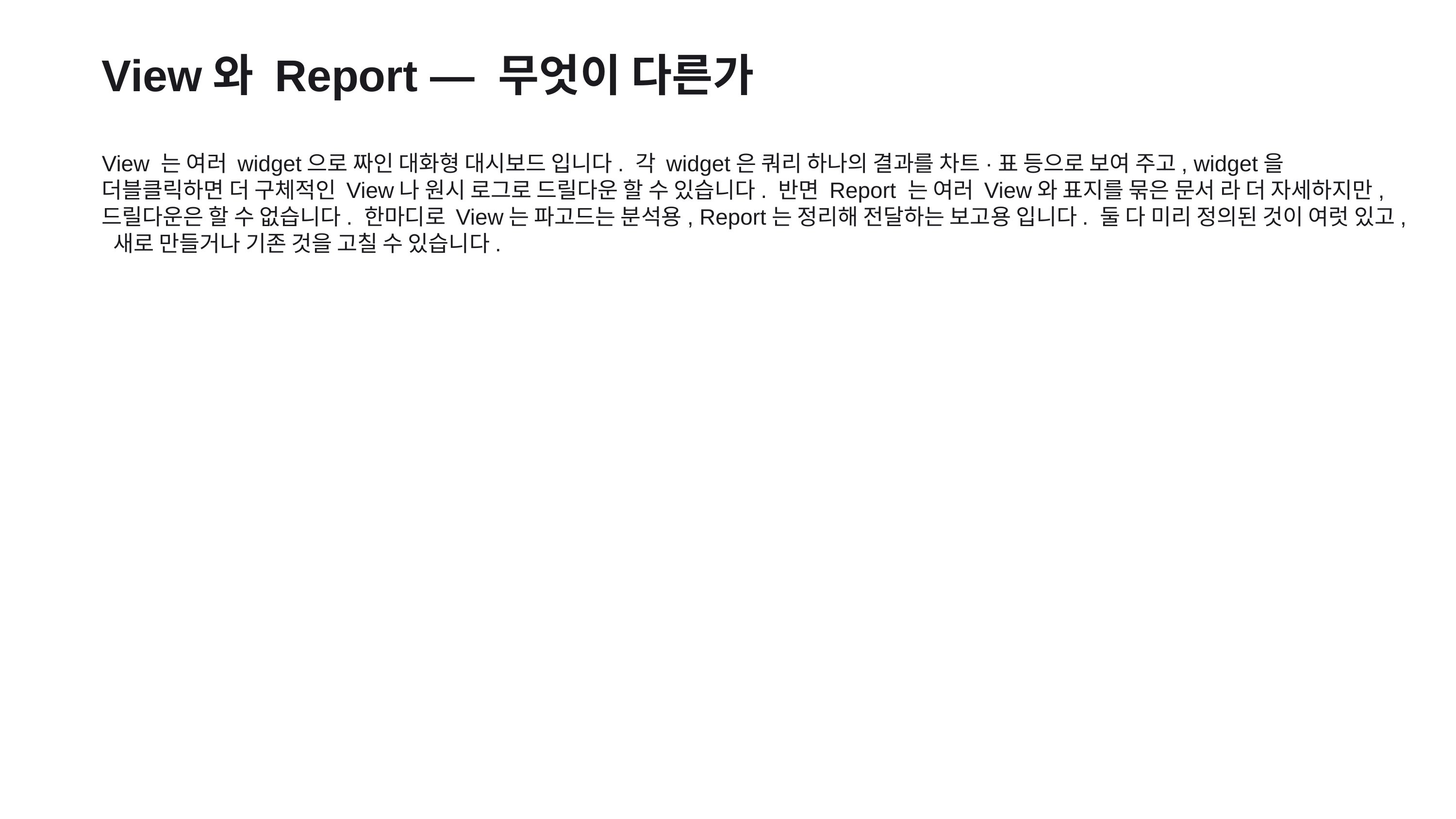

View와 Report — 무엇이 다른가
View 는 여러 widget으로 짜인 대화형 대시보드 입니다. 각 widget은 쿼리 하나의 결과를 차트·표 등으로 보여 주고, widget을 더블클릭하면 더 구체적인 View나 원시 로그로 드릴다운 할 수 있습니다. 반면 Report 는 여러 View와 표지를 묶은 문서 라 더 자세하지만, 드릴다운은 할 수 없습니다. 한마디로 View는 파고드는 분석용, Report는 정리해 전달하는 보고용 입니다. 둘 다 미리 정의된 것이 여럿 있고, 새로 만들거나 기존 것을 고칠 수 있습니다.